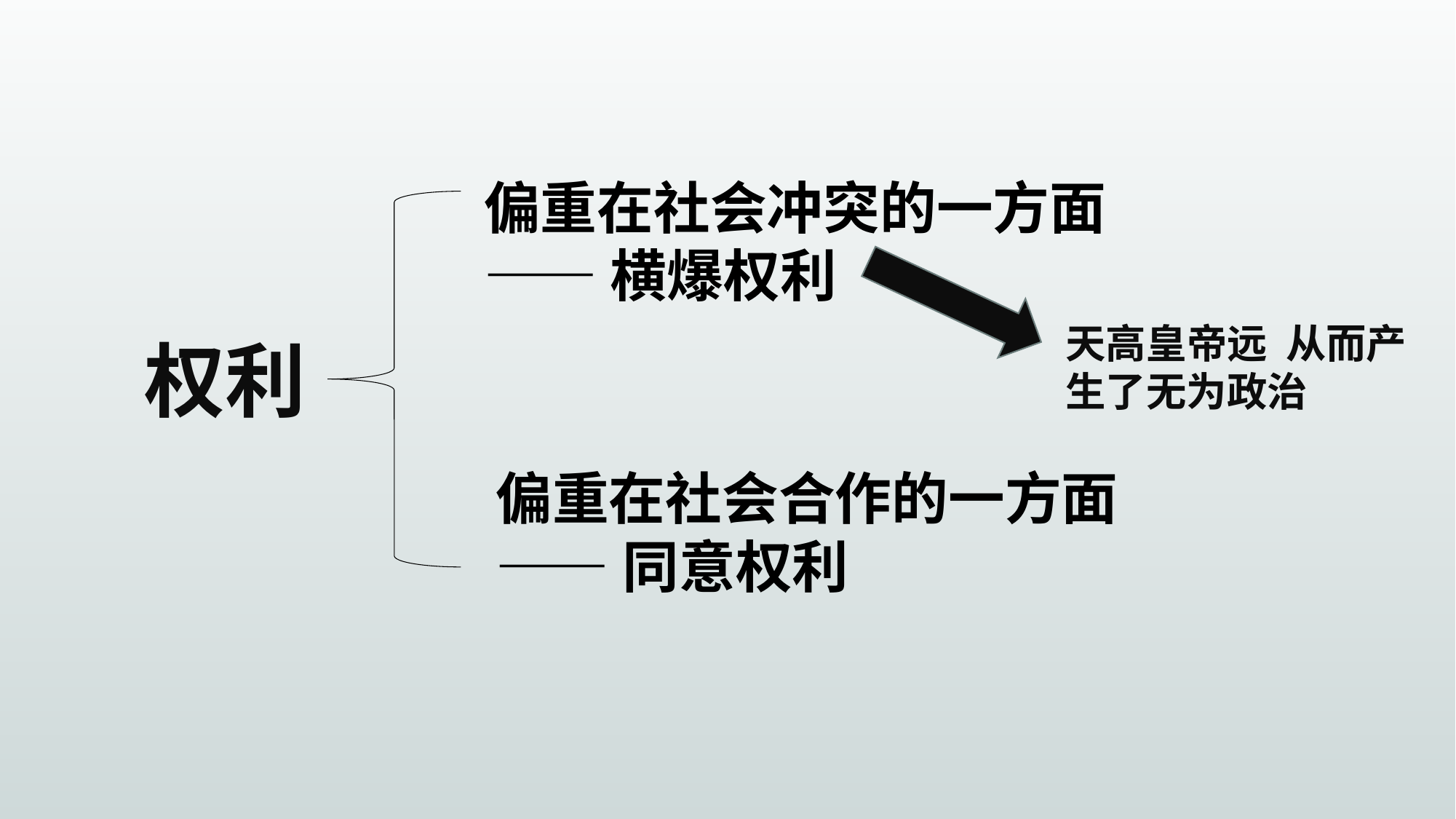

偏重在社会冲突的一方面
——横爆权利

天高皇帝远  从而产生了无为政治
权利
偏重在社会合作的一方面
——同意权利